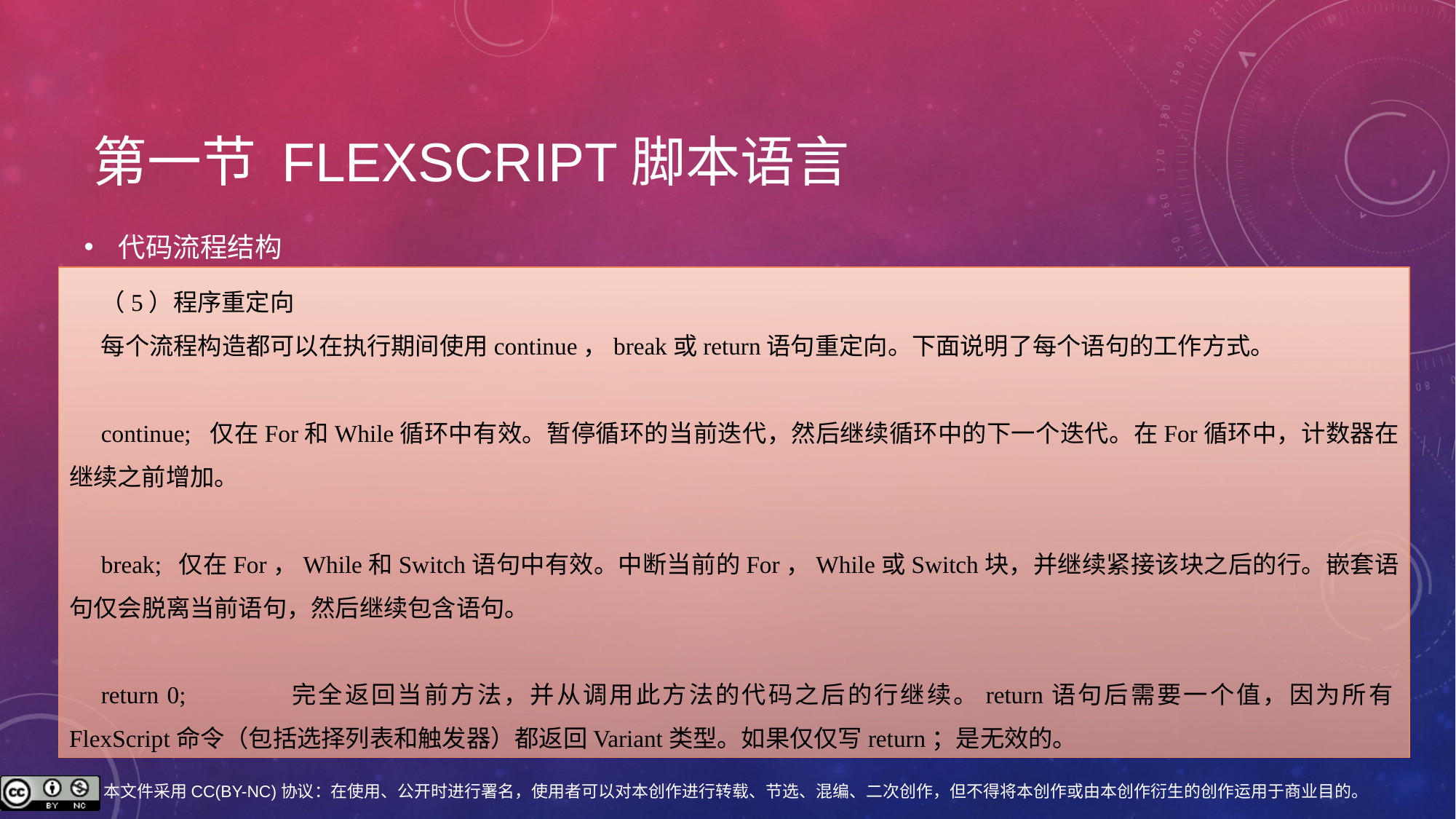

# 第一节 Flexscript脚本语言
代码流程结构
（5）程序重定向
每个流程构造都可以在执行期间使用continue，break或return语句重定向。下面说明了每个语句的工作方式。

continue;  仅在For和While循环中有效。暂停循环的当前迭代，然后继续循环中的下一个迭代。在For循环中，计数器在继续之前增加。

break;	仅在For，While和Switch语句中有效。中断当前的For，While或Switch块，并继续紧接该块之后的行。嵌套语句仅会脱离当前语句，然后继续包含语句。

return 0;	完全返回当前方法，并从调用此方法的代码之后的行继续。return语句后需要一个值，因为所有FlexScript命令（包括选择列表和触发器）都返回Variant类型。如果仅仅写return；是无效的。